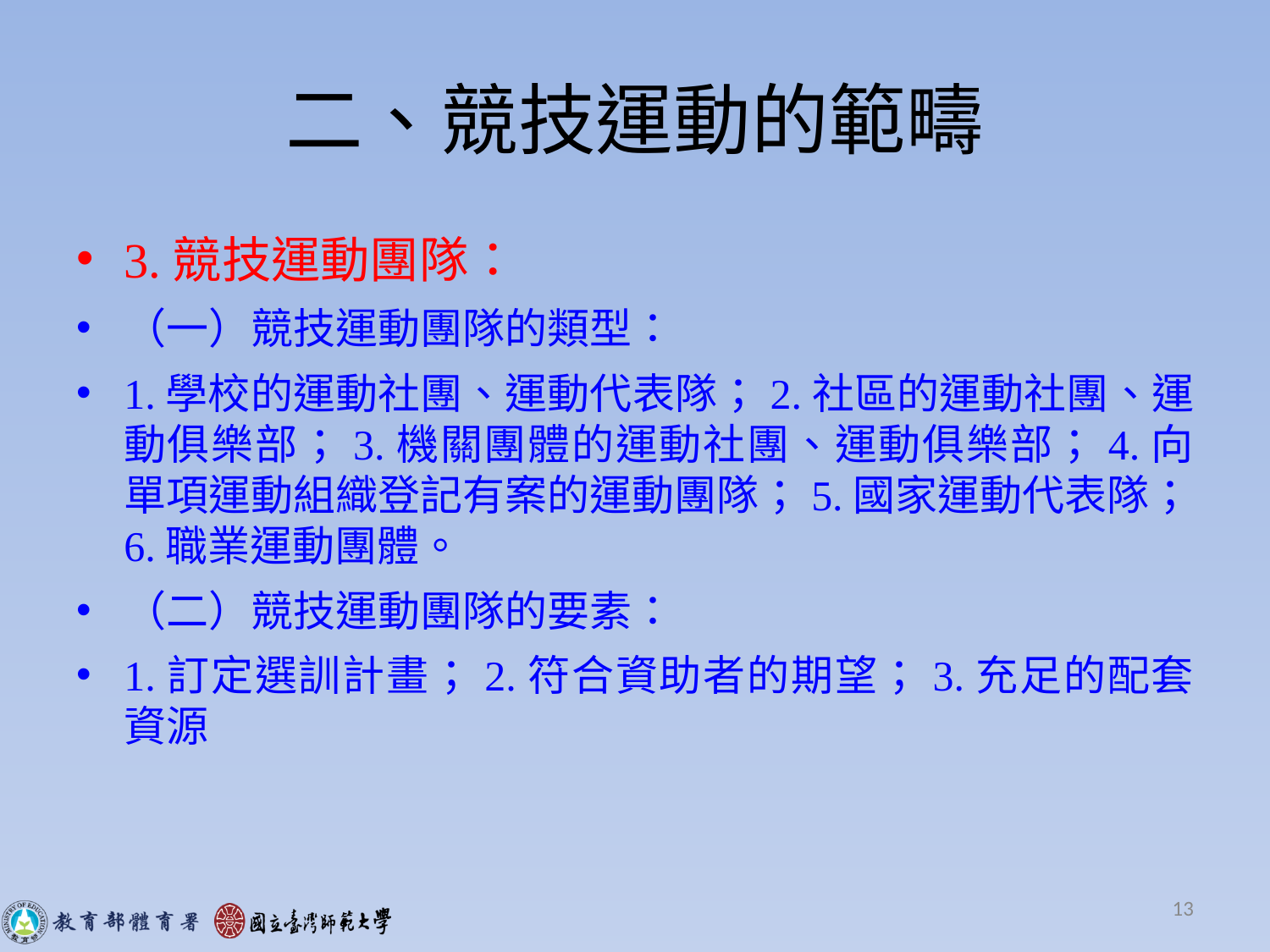

# 二、競技運動的範疇
3.競技運動團隊：
（一）競技運動團隊的類型：
1.學校的運動社團、運動代表隊；2.社區的運動社團、運動俱樂部；3.機關團體的運動社團、運動俱樂部；4.向單項運動組織登記有案的運動團隊；5.國家運動代表隊；6.職業運動團體。
（二）競技運動團隊的要素：
1.訂定選訓計畫；2.符合資助者的期望；3.充足的配套資源
13